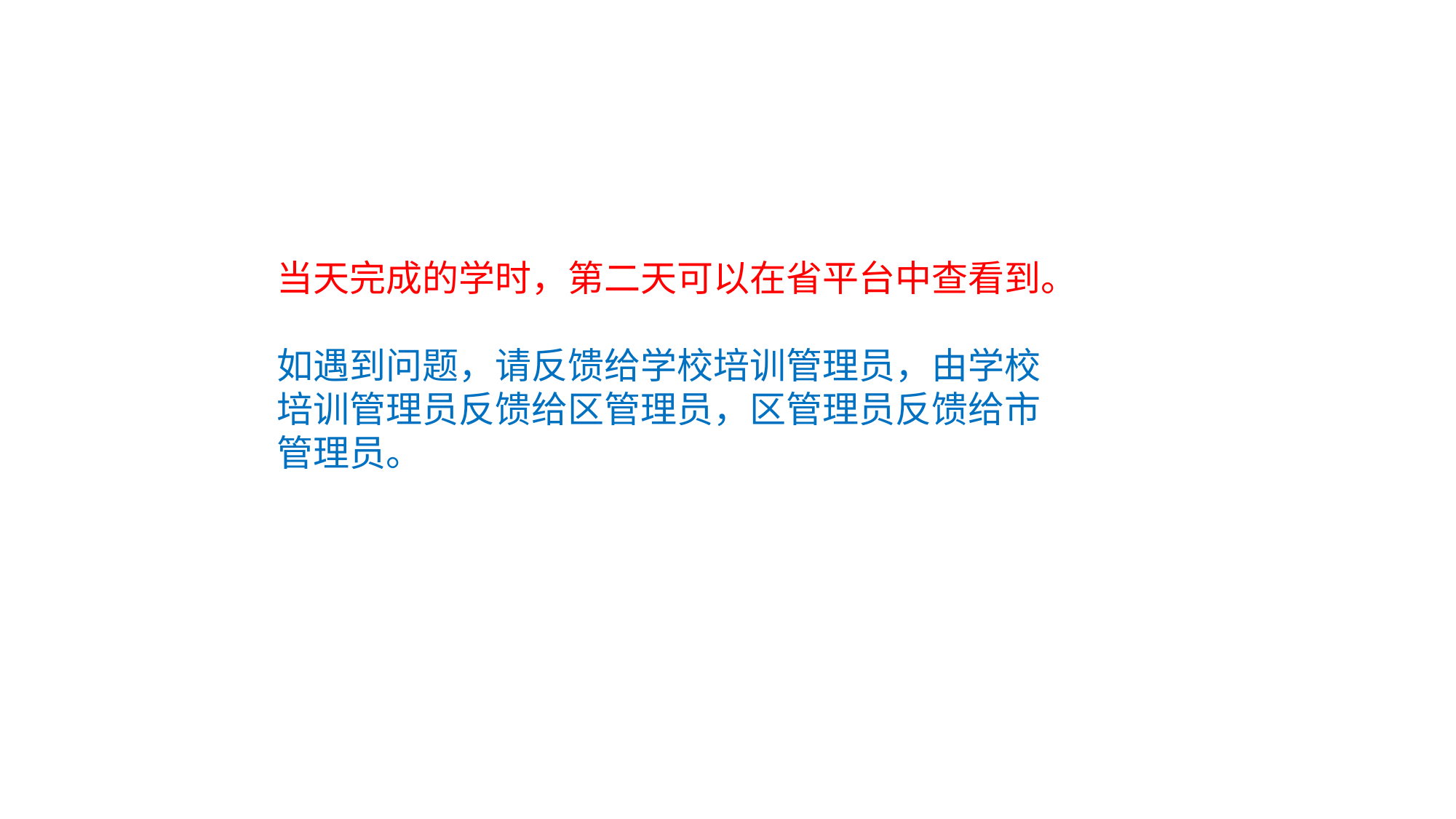

当天完成的学时，第二天可以在省平台中查看到。

如遇到问题，请反馈给学校培训管理员，由学校
培训管理员反馈给区管理员，区管理员反馈给市
管理员。